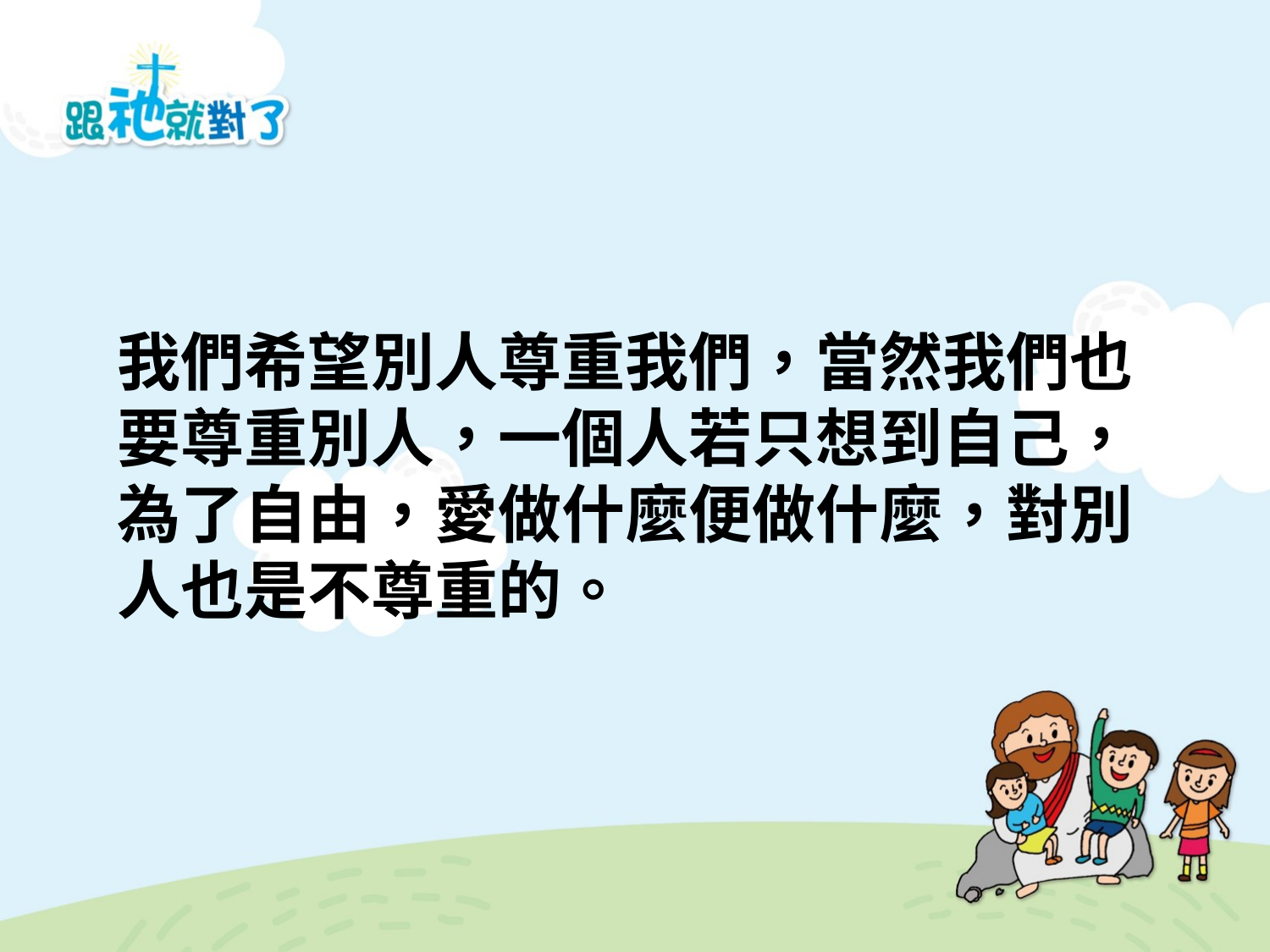

我們希望別人尊重我們，當然我們也要尊重別人，一個人若只想到自己，為了自由，愛做什麼便做什麼，對別人也是不尊重的。